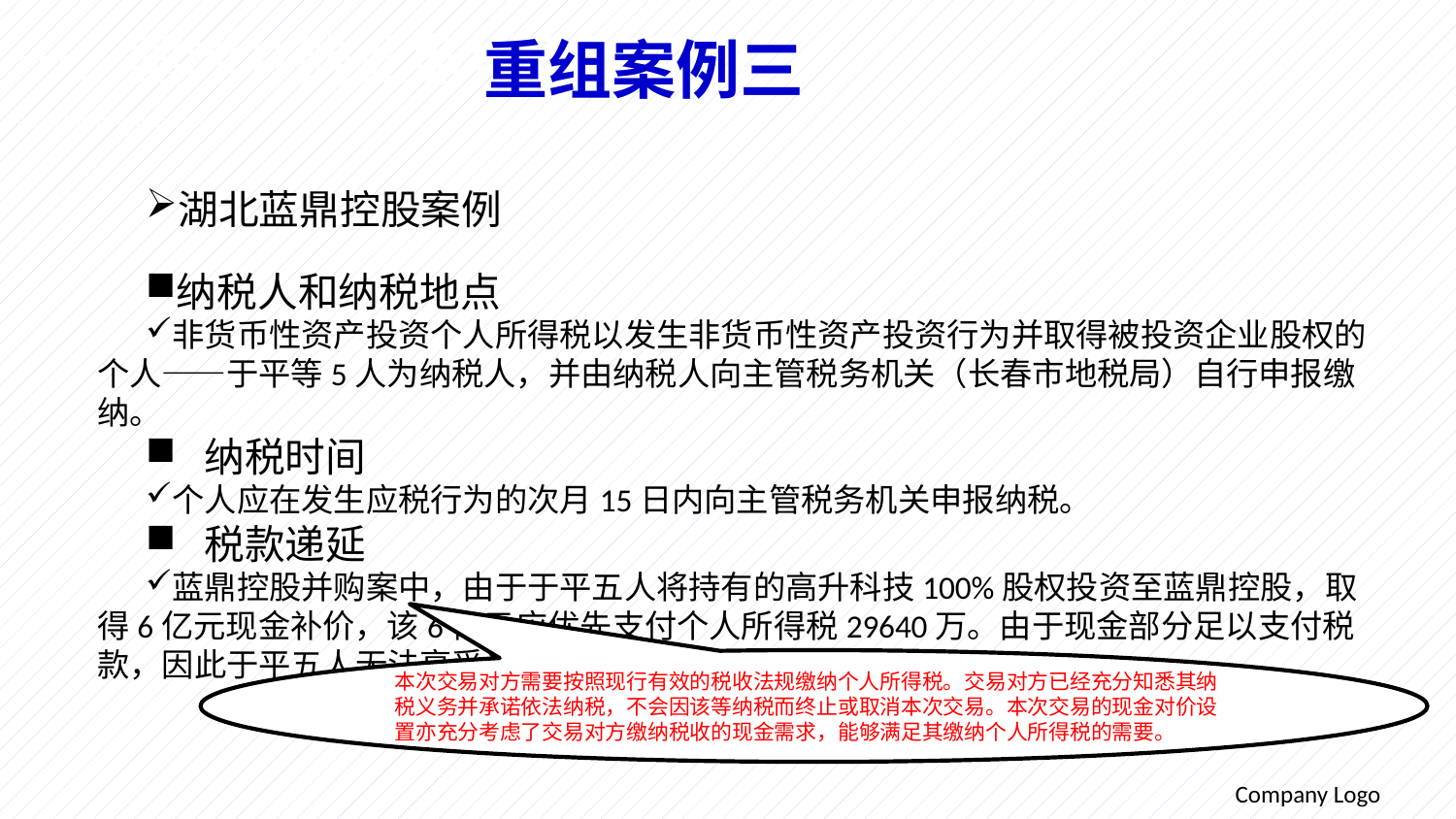

重组案例三
一、国内并购业务税政和案例
www.themegallery.com
湖北蓝鼎控股案例
纳税人和纳税地点
非货币性资产投资个人所得税以发生非货币性资产投资行为并取得被投资企业股权的个人——于平等5人为纳税人，并由纳税人向主管税务机关（长春市地税局）自行申报缴纳。
  纳税时间
个人应在发生应税行为的次月15日内向主管税务机关申报纳税。
  税款递延
蓝鼎控股并购案中，由于于平五人将持有的高升科技100%股权投资至蓝鼎控股，取得6亿元现金补价，该6亿元应优先支付个人所得税29640万。由于现金部分足以支付税款，因此于平五人无法享受递延纳税的税收优惠。
本次交易对方需要按照现行有效的税收法规缴纳个人所得税。交易对方已经充分知悉其纳税义务并承诺依法纳税，不会因该等纳税而终止或取消本次交易。本次交易的现金对价设置亦充分考虑了交易对方缴纳税收的现金需求，能够满足其缴纳个人所得税的需要。
Company Logo